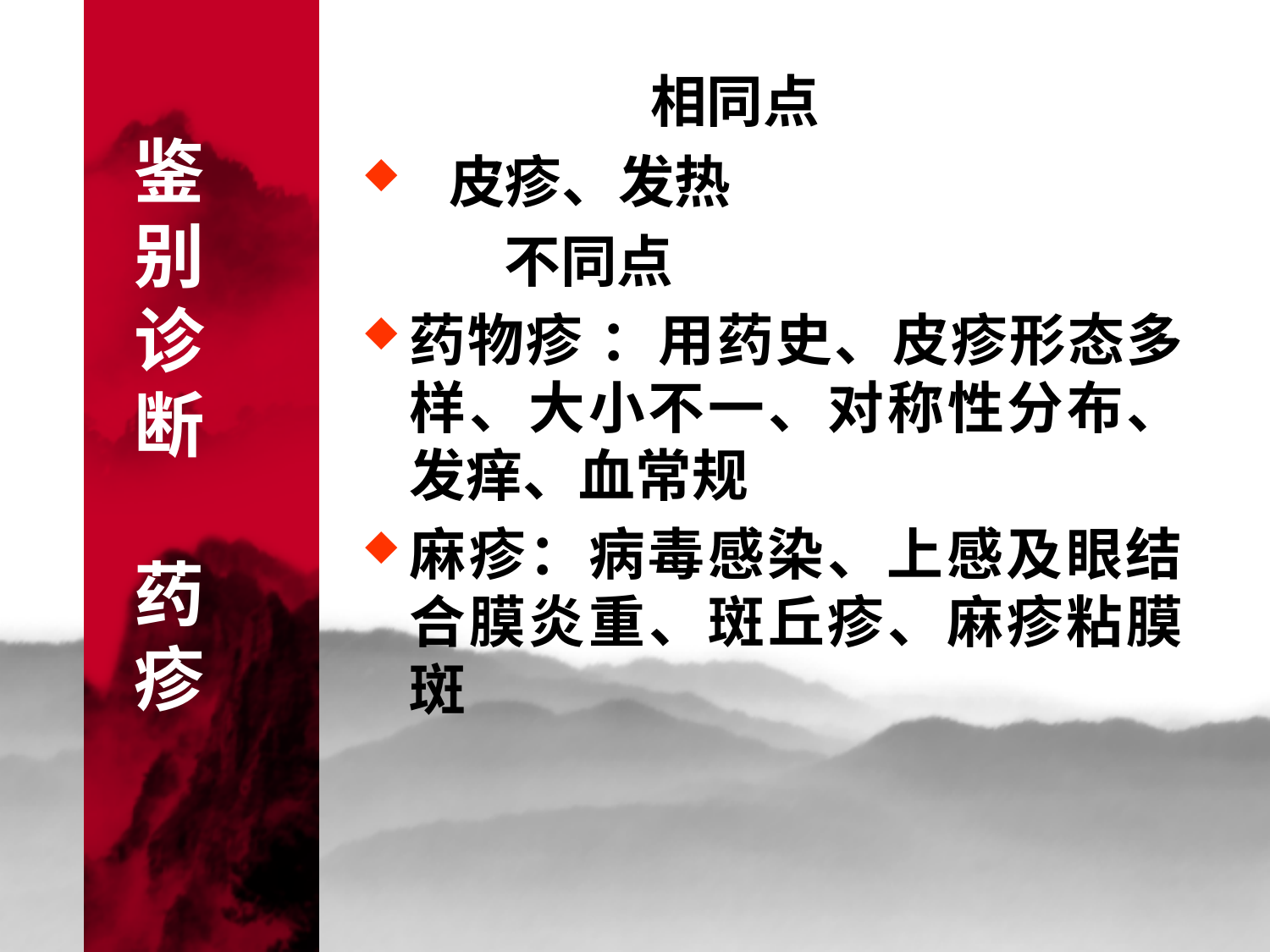

# 鉴 别 诊 断 药 疹
                   相同点
  皮疹、发热
          不同点
药物疹 ：用药史、皮疹形态多样、大小不一、对称性分布、发痒、血常规
麻疹：病毒感染、上感及眼结合膜炎重、斑丘疹、麻疹粘膜斑